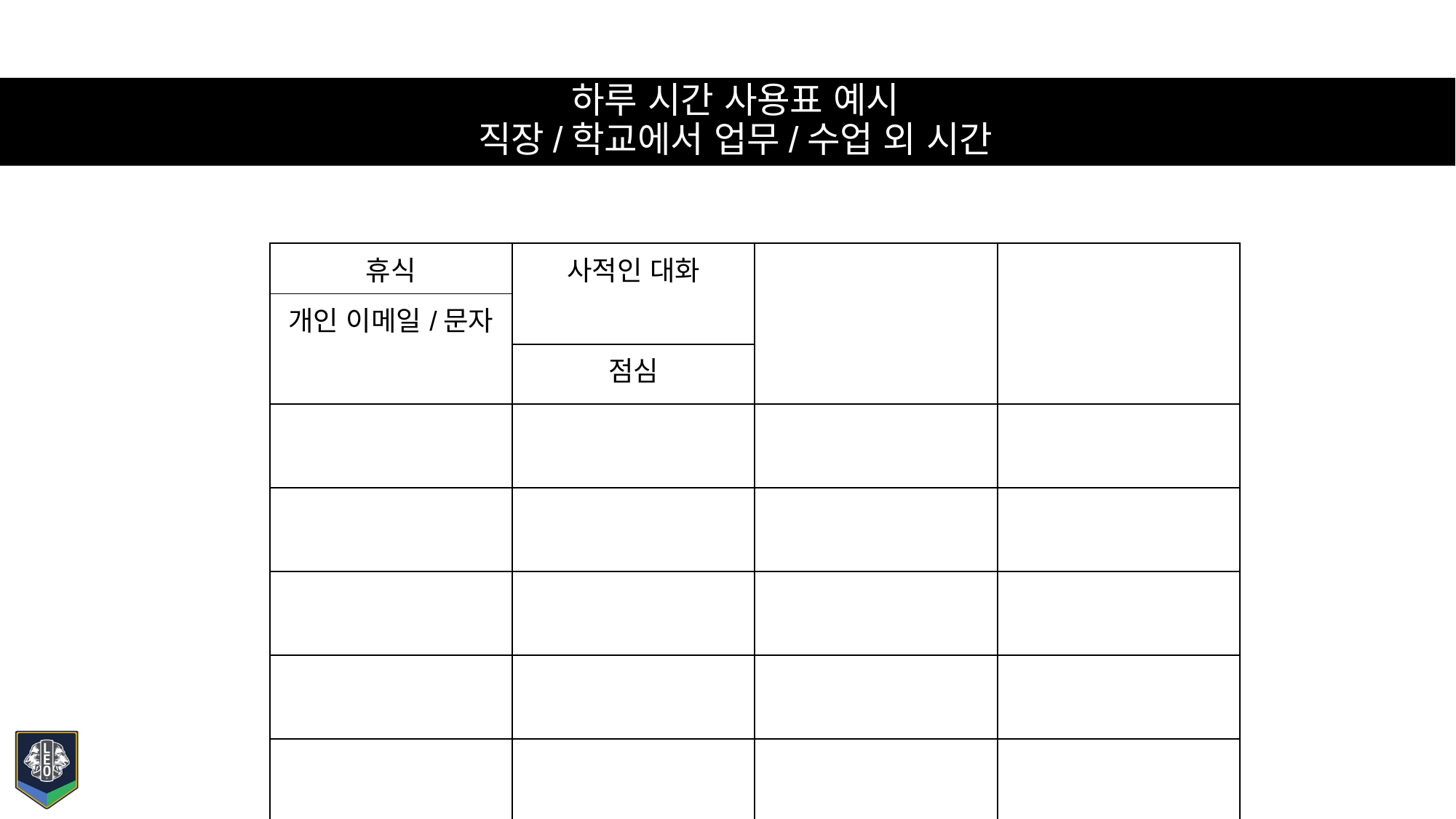

# 하루 시간 사용표 예시 직장/학교에서 업무/수업 외 시간

| 휴식 | 사적인 대화 |  |  |
| --- | --- | --- | --- |
| 개인 이메일/문자 |  |  |  |
|  | 점심 |  |  |
|  |  |  |  |
|  |  |  |  |
|  |  |  |  |
|  |  |  |  |
|  |  |  |  |